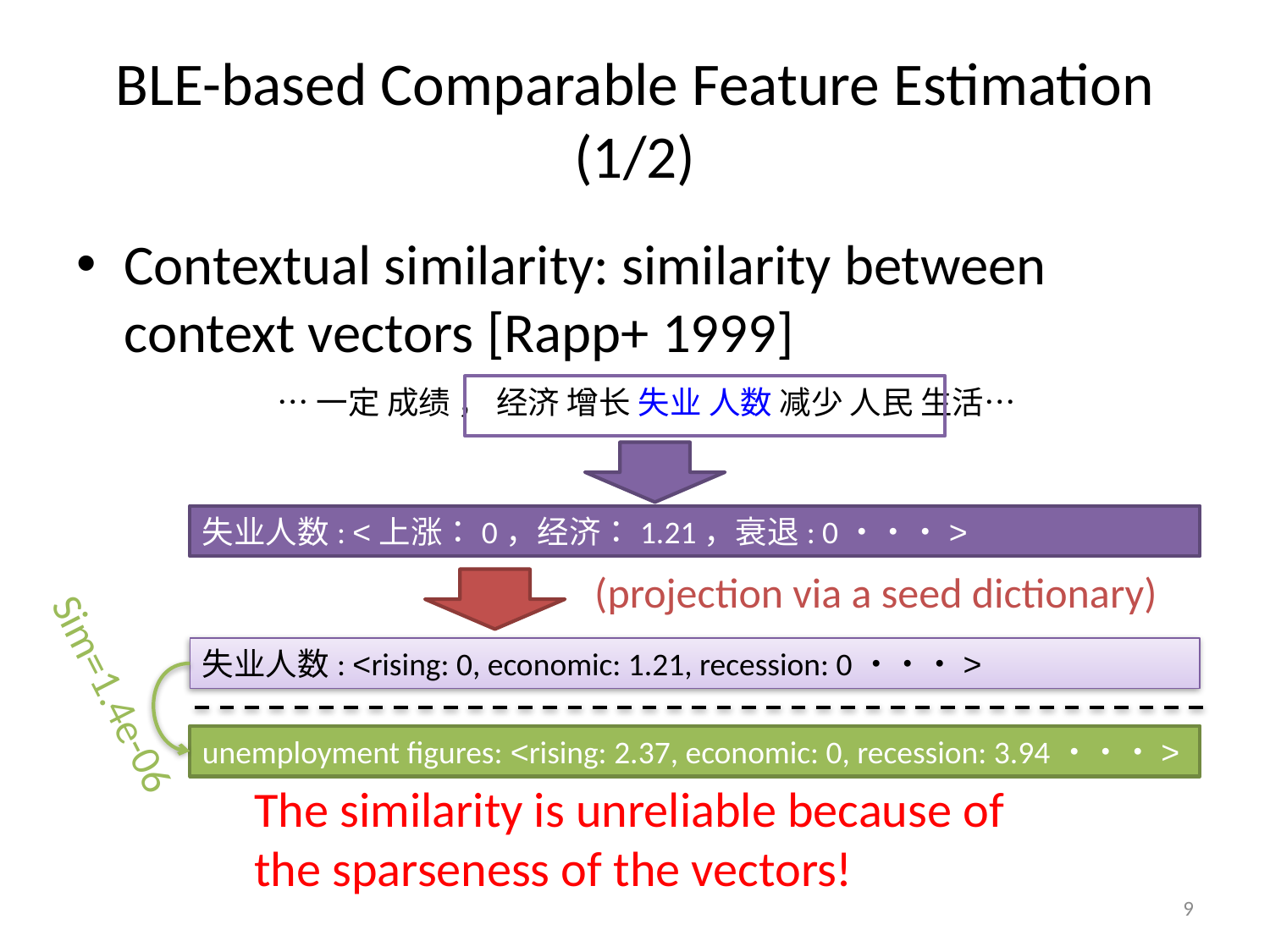

# BLE-based Comparable Feature Estimation (1/2)
Contextual similarity: similarity between context vectors [Rapp+ 1999]
…一定 成绩 ， 经济 增长 失业 人数 减少 人民 生活…

失业人数: <上涨：0，经济：1.21，衰退: 0・・・>
(projection via a seed dictionary)

失业人数: <rising: 0, economic: 1.21, recession: 0・・・>
Sim=1.4e-06
unemployment figures: <rising: 2.37, economic: 0, recession: 3.94・・・>
The similarity is unreliable because of
the sparseness of the vectors!
9